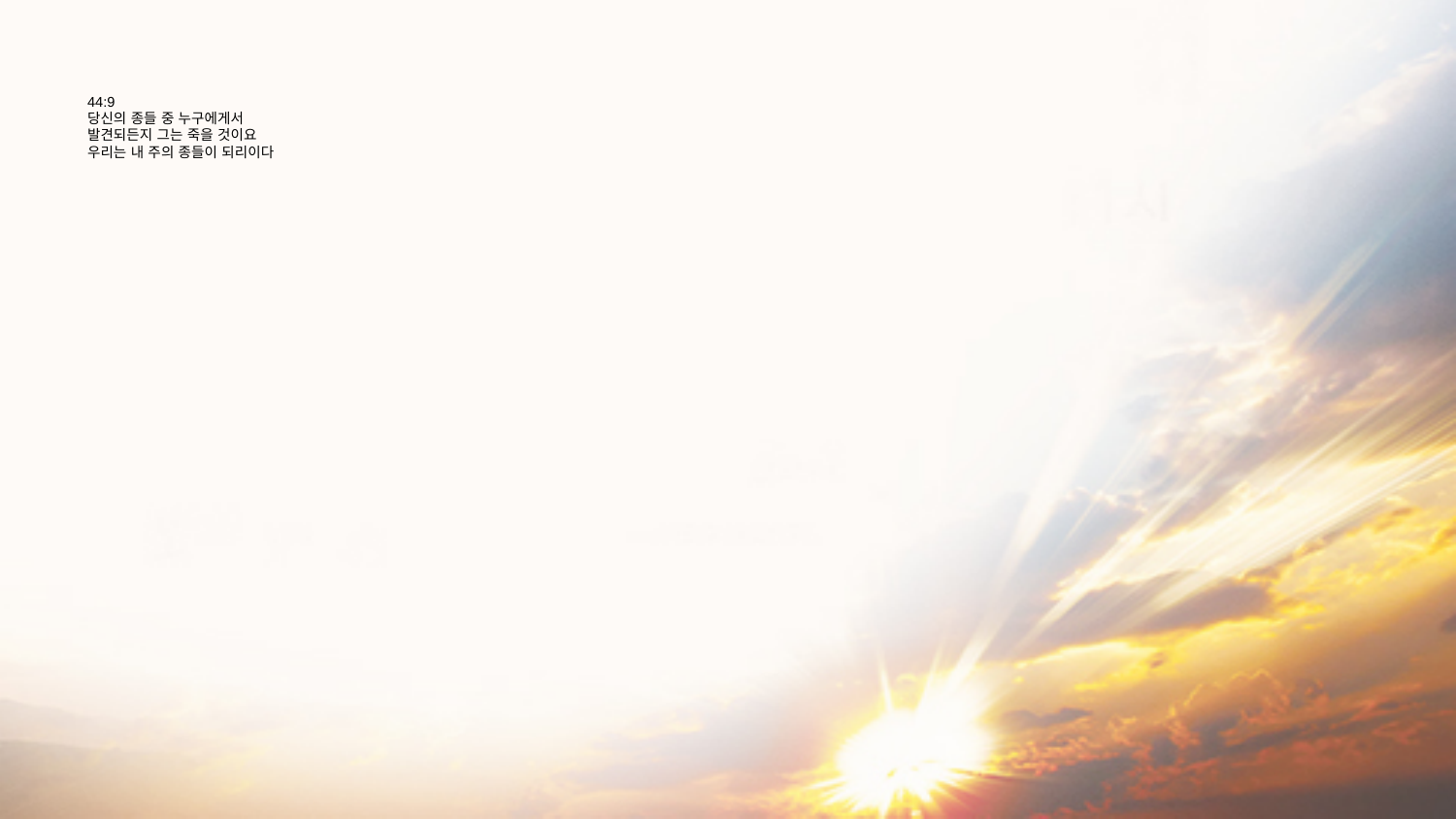

# 44:9 당신의 종들 중 누구에게서 발견되든지 그는 죽을 것이요 우리는 내 주의 종들이 되리이다